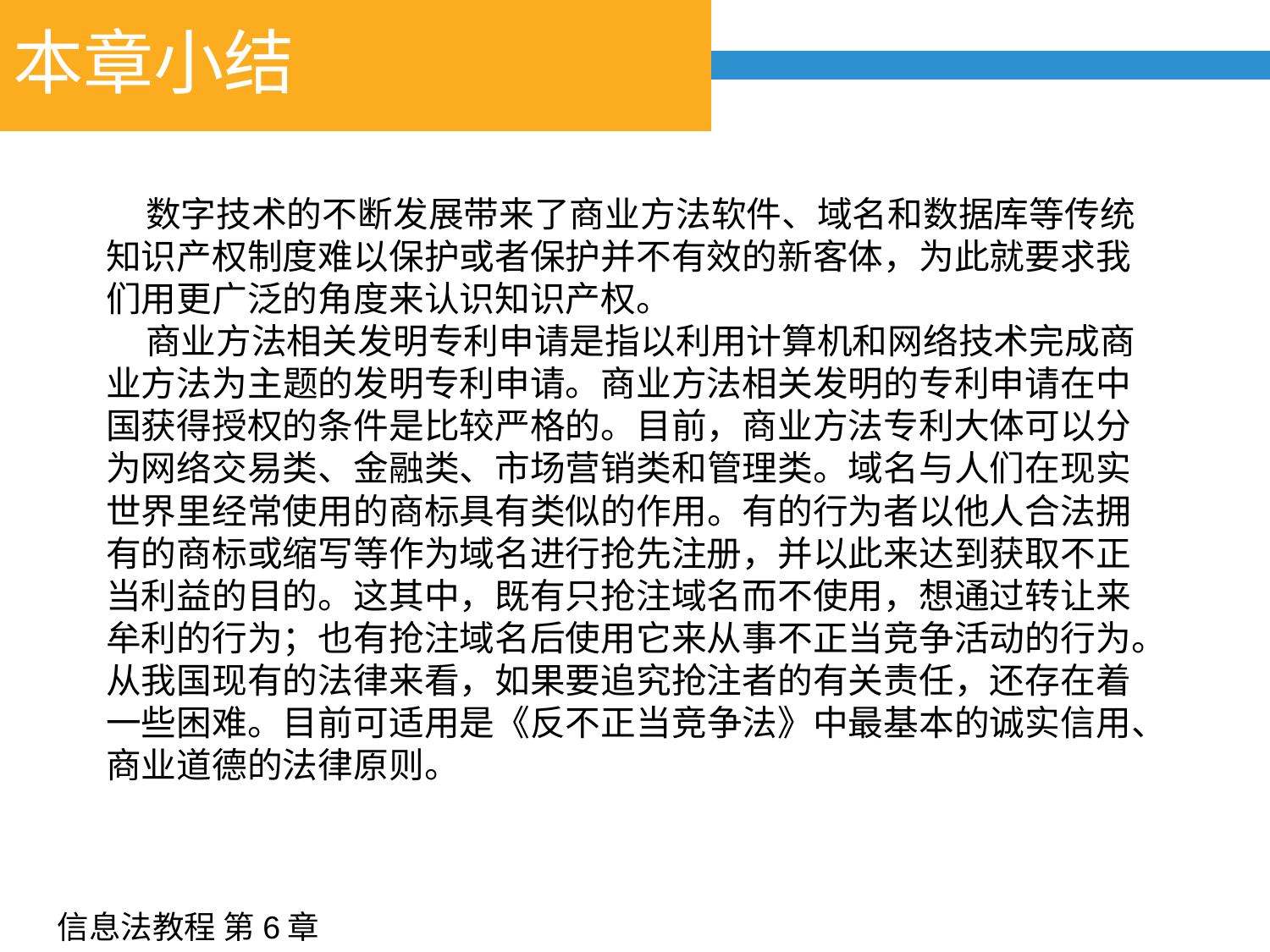

# 本章小结
    数字技术的不断发展带来了商业方法软件、域名和数据库等传统知识产权制度难以保护或者保护并不有效的新客体，为此就要求我们用更广泛的角度来认识知识产权。
    商业方法相关发明专利申请是指以利用计算机和网络技术完成商业方法为主题的发明专利申请。商业方法相关发明的专利申请在中国获得授权的条件是比较严格的。目前，商业方法专利大体可以分为网络交易类、金融类、市场营销类和管理类。域名与人们在现实世界里经常使用的商标具有类似的作用。有的行为者以他人合法拥有的商标或缩写等作为域名进行抢先注册，并以此来达到获取不正当利益的目的。这其中，既有只抢注域名而不使用，想通过转让来牟利的行为；也有抢注域名后使用它来从事不正当竞争活动的行为。从我国现有的法律来看，如果要追究抢注者的有关责任，还存在着一些困难。目前可适用是《反不正当竞争法》中最基本的诚实信用、商业道德的法律原则。
信息法教程 第6章